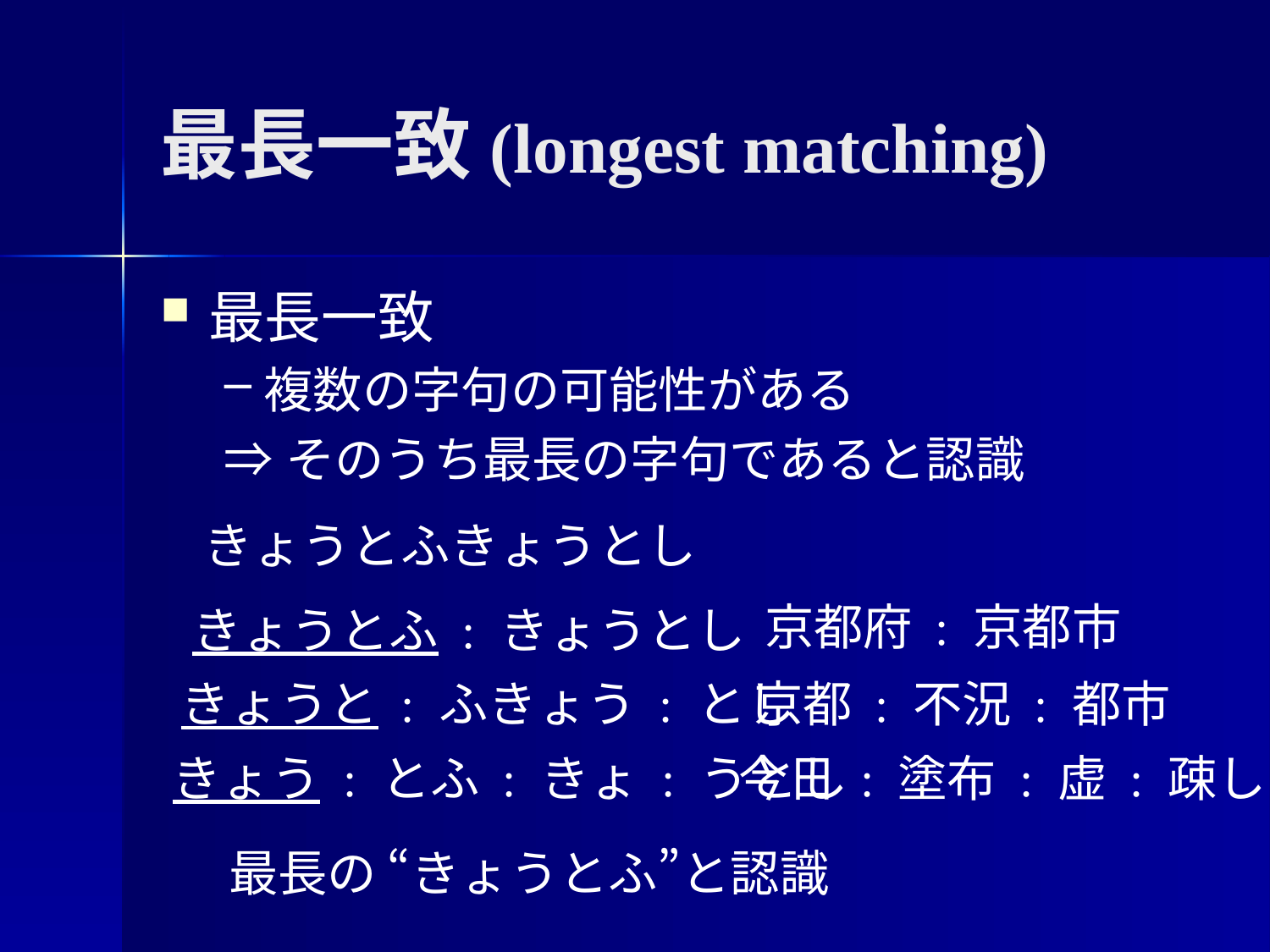

# 最長一致(longest matching)
最長一致
複数の字句の可能性がある
⇒そのうち最長の字句であると認識
きょうとふきょうとし
京都府 : 京都市
きょうとふ : きょうとし
きょうと : ふきょう : とし
京都 : 不況 : 都市
きょう : とふ : きょ : うとし
今日 : 塗布 : 虚 : 疎し
最長の “きょうとふ”と認識